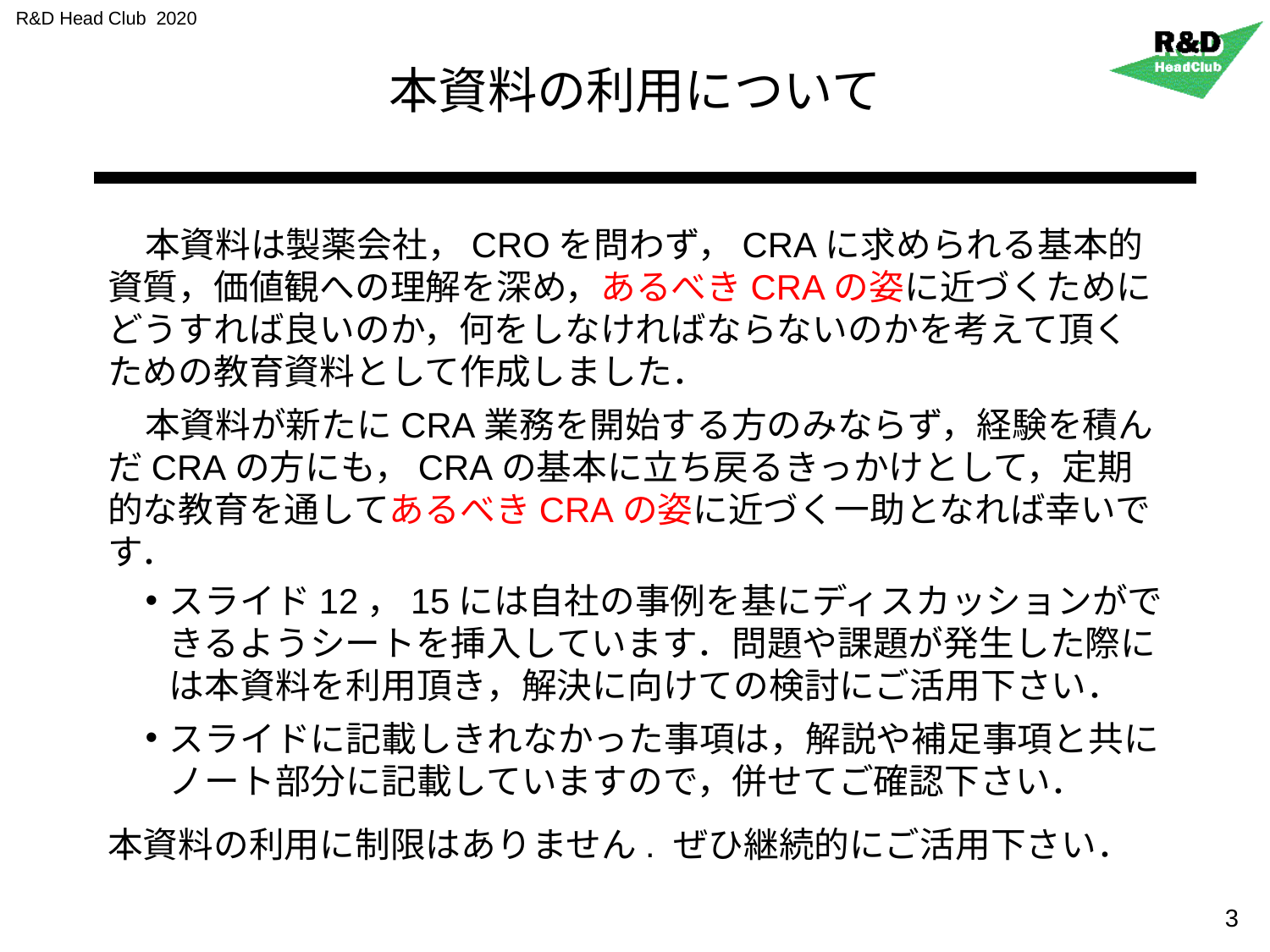

R&D Head Club  2020
# 本資料の利用について
本資料は製薬会社，CROを問わず，CRAに求められる基本的資質，価値観への理解を深め，あるべきCRAの姿に近づくためにどうすれば良いのか，何をしなければならないのかを考えて頂くための教育資料として作成しました．
本資料が新たにCRA業務を開始する方のみならず，経験を積んだCRAの方にも，CRAの基本に立ち戻るきっかけとして，定期的な教育を通してあるべきCRAの姿に近づく一助となれば幸いです．
スライド12，15には自社の事例を基にディスカッションができるようシートを挿入しています．問題や課題が発生した際には本資料を利用頂き，解決に向けての検討にご活用下さい．
スライドに記載しきれなかった事項は，解説や補足事項と共に
ノート部分に記載していますので，併せてご確認下さい．
本資料の利用に制限はありません. ぜひ継続的にご活用下さい．
3